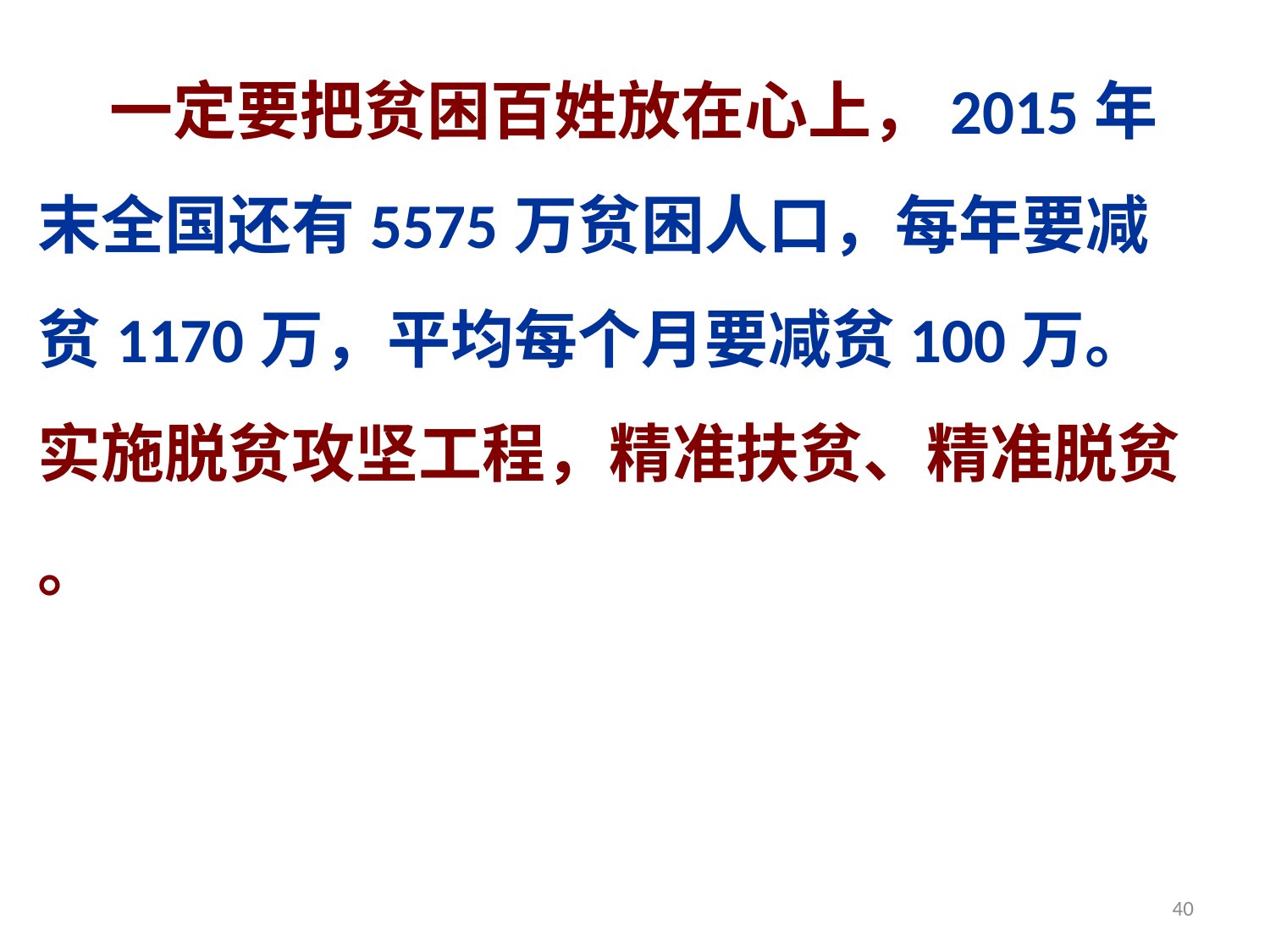

一定要把贫困百姓放在心上，2015年末全国还有5575万贫困人口，每年要减贫1170万，平均每个月要减贫100万。实施脱贫攻坚工程，精准扶贫、精准脱贫 。

40